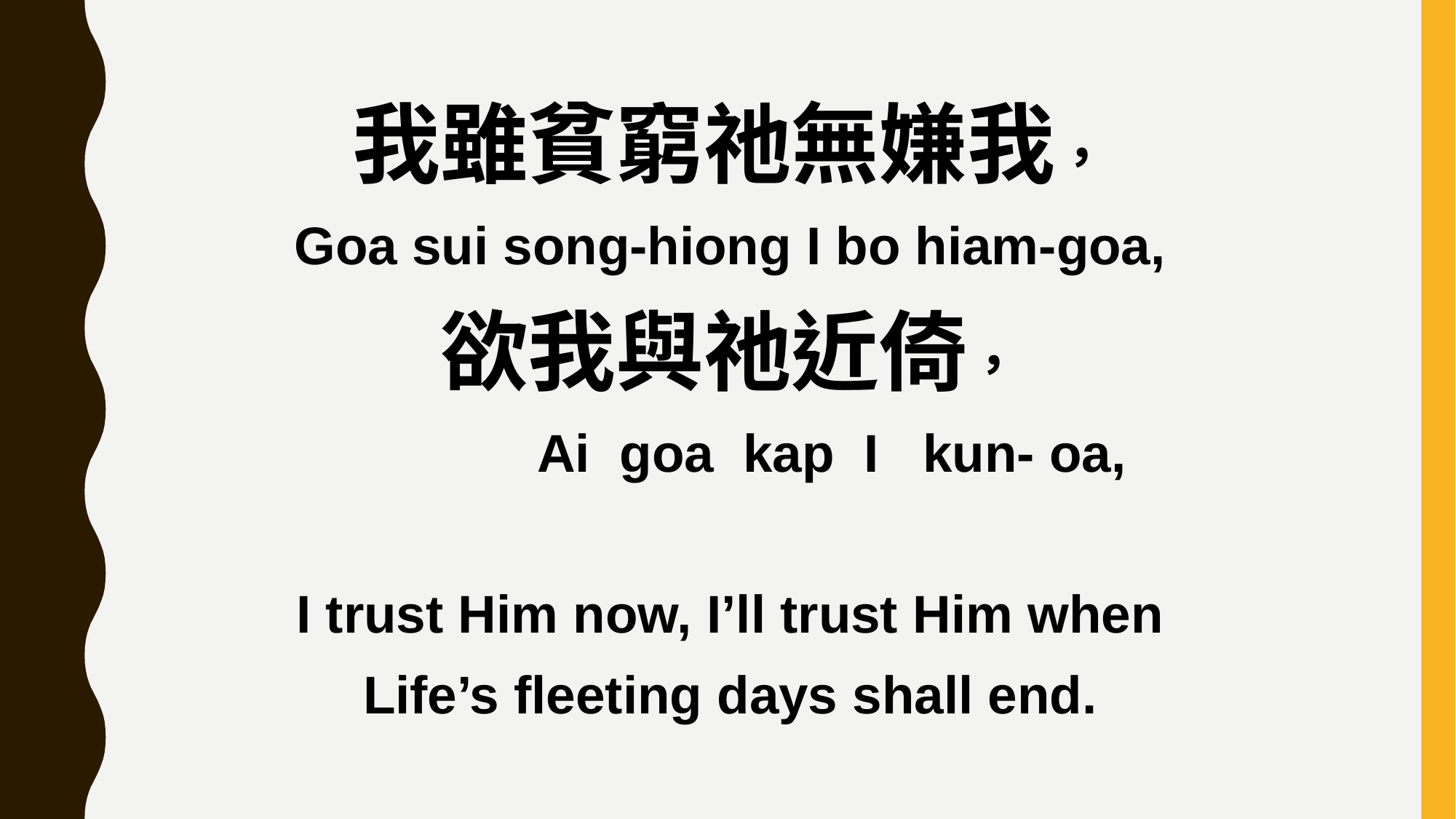

我雖貧窮祂無嫌我，
Goa sui song-hiong I bo hiam-goa,
欲我與祂近倚，
                       Ai  goa  kap  I   kun- oa,

I trust Him now, I’ll trust Him when
Life’s fleeting days shall end.